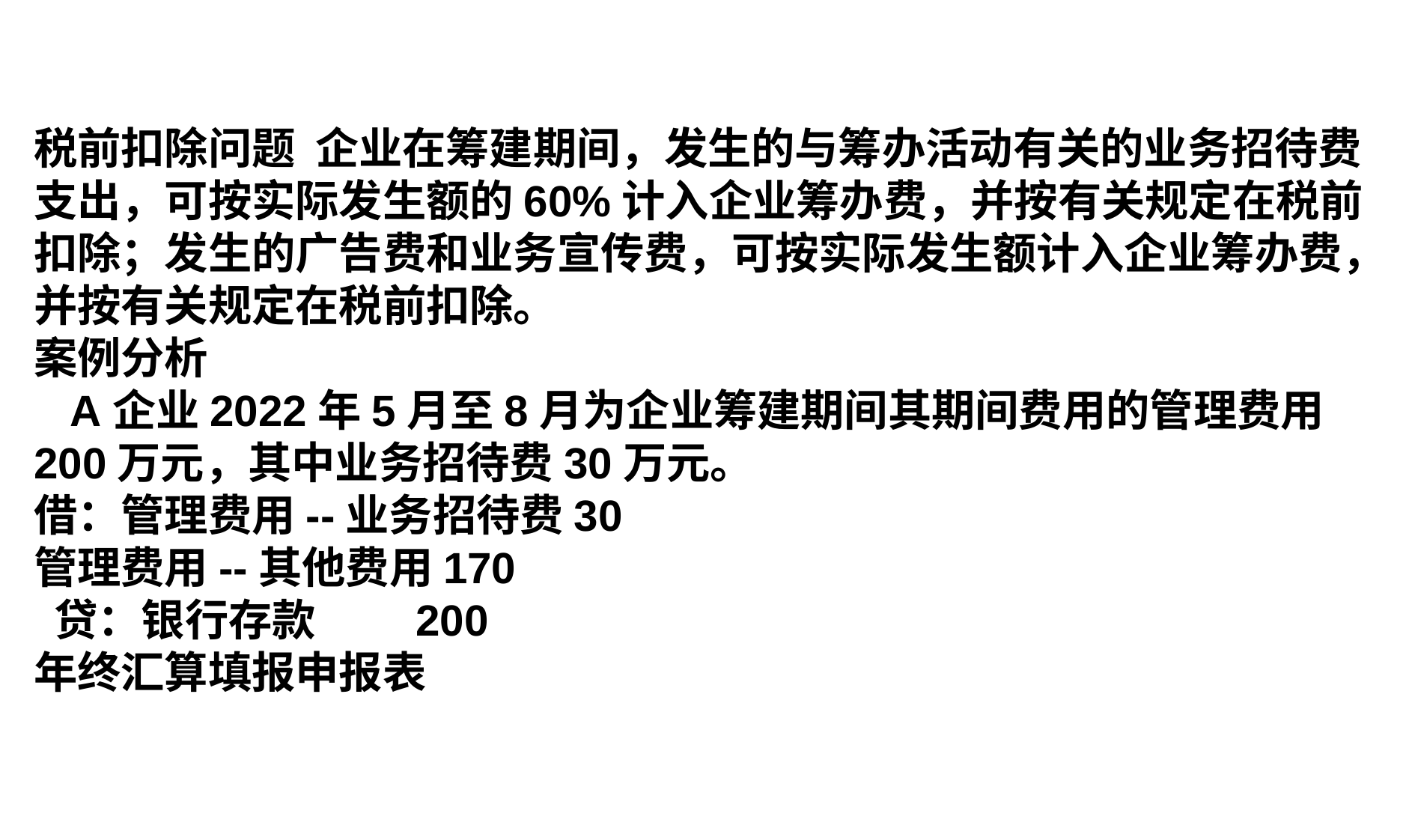

税前扣除问题  企业在筹建期间，发生的与筹办活动有关的业务招待费支出，可按实际发生额的60%计入企业筹办费，并按有关规定在税前扣除；发生的广告费和业务宣传费，可按实际发生额计入企业筹办费，并按有关规定在税前扣除。
案例分析
   A企业2022年5月至8月为企业筹建期间其期间费用的管理费用200万元，其中业务招待费30万元。
借：管理费用--业务招待费30
管理费用--其他费用170
 贷：银行存款         200
年终汇算填报申报表